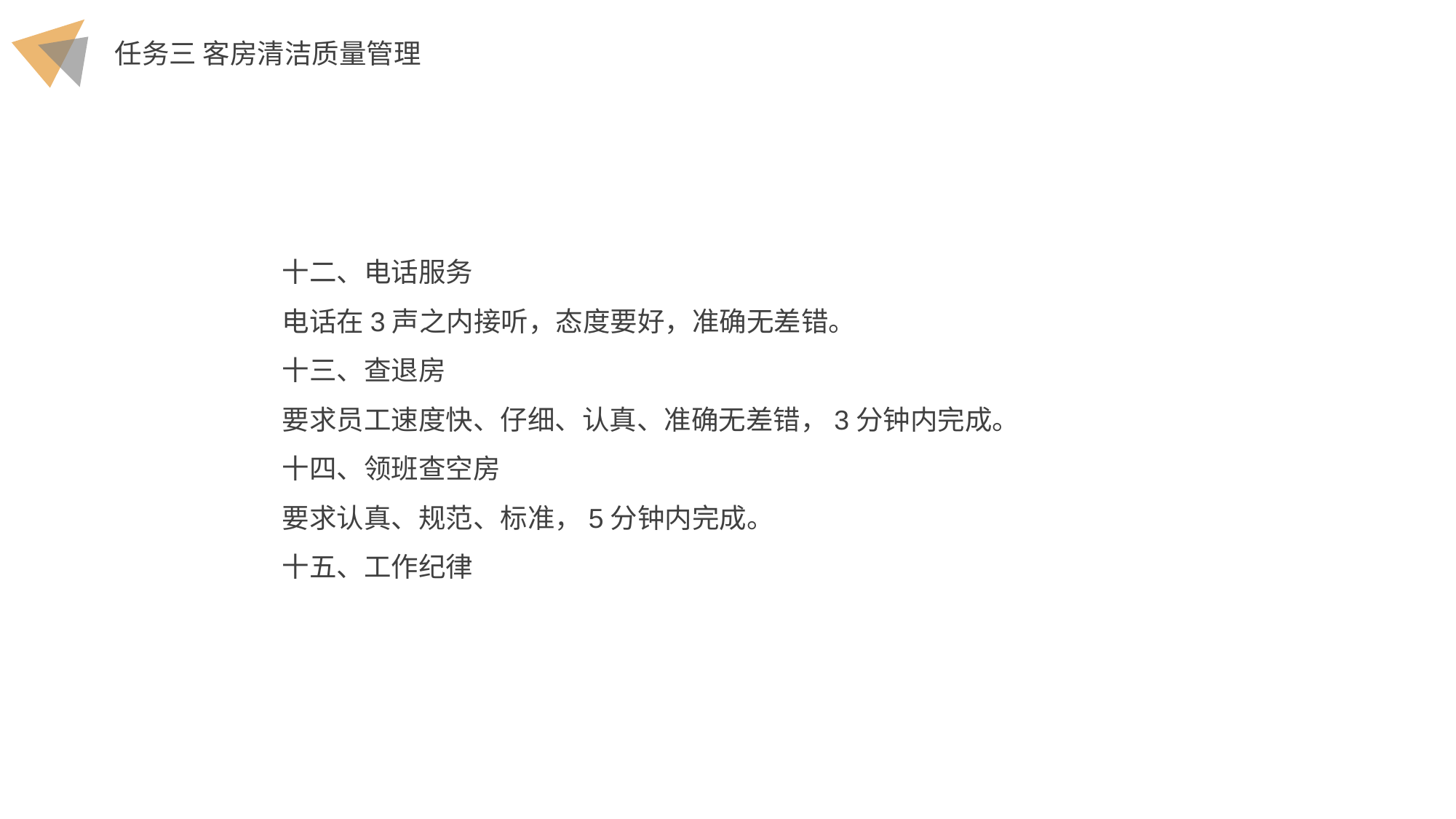

十二、电话服务
电话在3声之内接听，态度要好，准确无差错。
十三、查退房
要求员工速度快、仔细、认真、准确无差错，3分钟内完成。
十四、领班查空房
要求认真、规范、标准，5分钟内完成。
十五、工作纪律